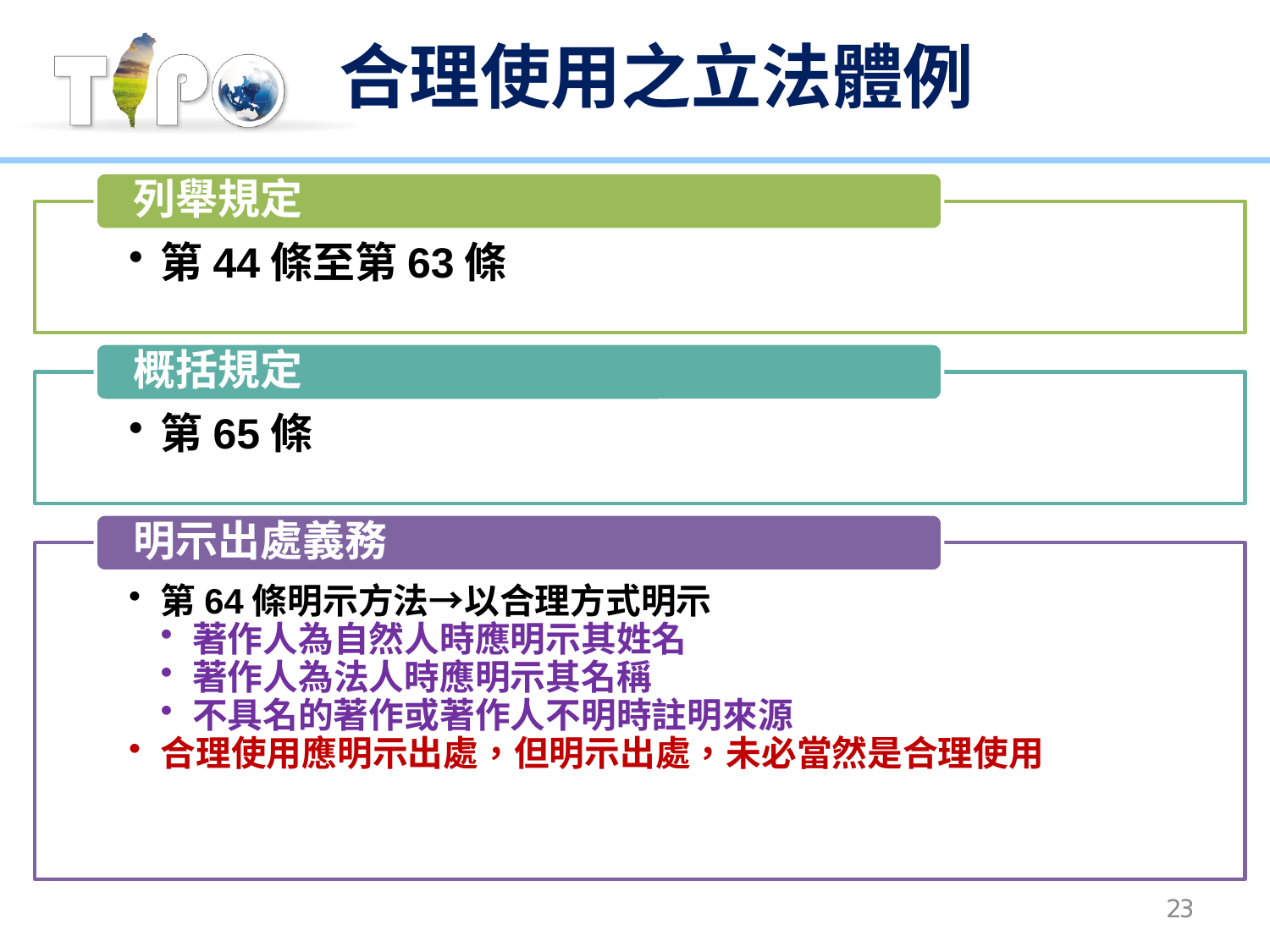

# 合理使用之立法體例
第44條至第63條
列舉規定
第65條
概括規定
第64條明示方法→以合理方式明示
著作人為自然人時應明示其姓名
著作人為法人時應明示其名稱
不具名的著作或著作人不明時註明來源
合理使用應明示出處，但明示出處，未必當然是合理使用
明示出處義務
23